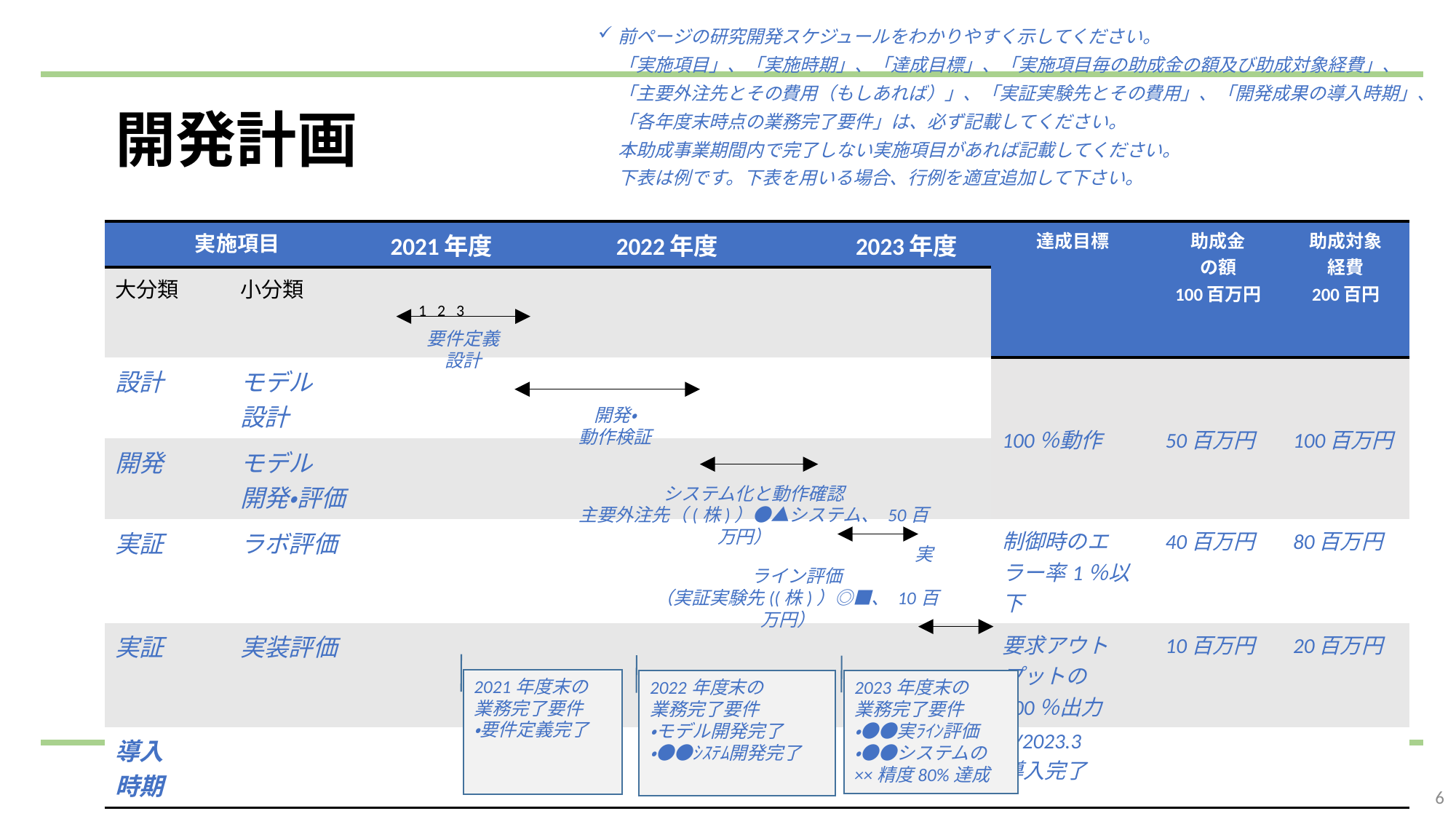

前ページの研究開発スケジュールをわかりやすく示してください。
「実施項目」、「実施時期」、「達成目標」、「実施項目毎の助成金の額及び助成対象経費」、
「主要外注先とその費用（もしあれば）」、「実証実験先とその費用」、「開発成果の導入時期」、
「各年度末時点の業務完了要件」は、必ず記載してください。
本助成事業期間内で完了しない実施項目があれば記載してください。
下表は例です。下表を用いる場合、行例を適宜追加して下さい。
# 開発計画
| 実施項目 |  | 2021年度 | 2022年度 | 2023年度 | 達成目標 | 助成金 の額 100百万円 | 助成対象 経費 200百円 |
| --- | --- | --- | --- | --- | --- | --- | --- |
| 大分類 | 小分類 | 1 2 3 |  |  |  |  |  |
| 設計 | モデル 設計 |  |  |  | 100％動作 | 50百万円 | 100百万円 |
| 開発 | モデル 開発・評価 |  |  |  |  |  |  |
| 実証 | ラボ評価 |  |  |  | 制御時のエラー率1％以下 | 40百万円 | 80百万円 |
| 実証 | 実装評価 |  |  |  | 要求アウトプットの100％出力 | 10百万円 | 20百万円 |
| 導入 時期 |  |  |  |  | FY2023.3 導入完了 |  |  |
要件定義
設計
開発・
動作検証
システム化と動作確認
主要外注先（(株)）●▲システム、 50百万円）
　　　　　　　　　　　　　　実ライン評価
（実証実験先((株)）◎■、 10百万円）
2021年度末の
業務完了要件
・要件定義完了

2023年度末の
業務完了要件
・●●実ﾗｲﾝ評価
・●●システムの××精度80%達成

2022年度末の
業務完了要件
・モデル開発完了
・●●ｼｽﾃﾑ開発完了

6